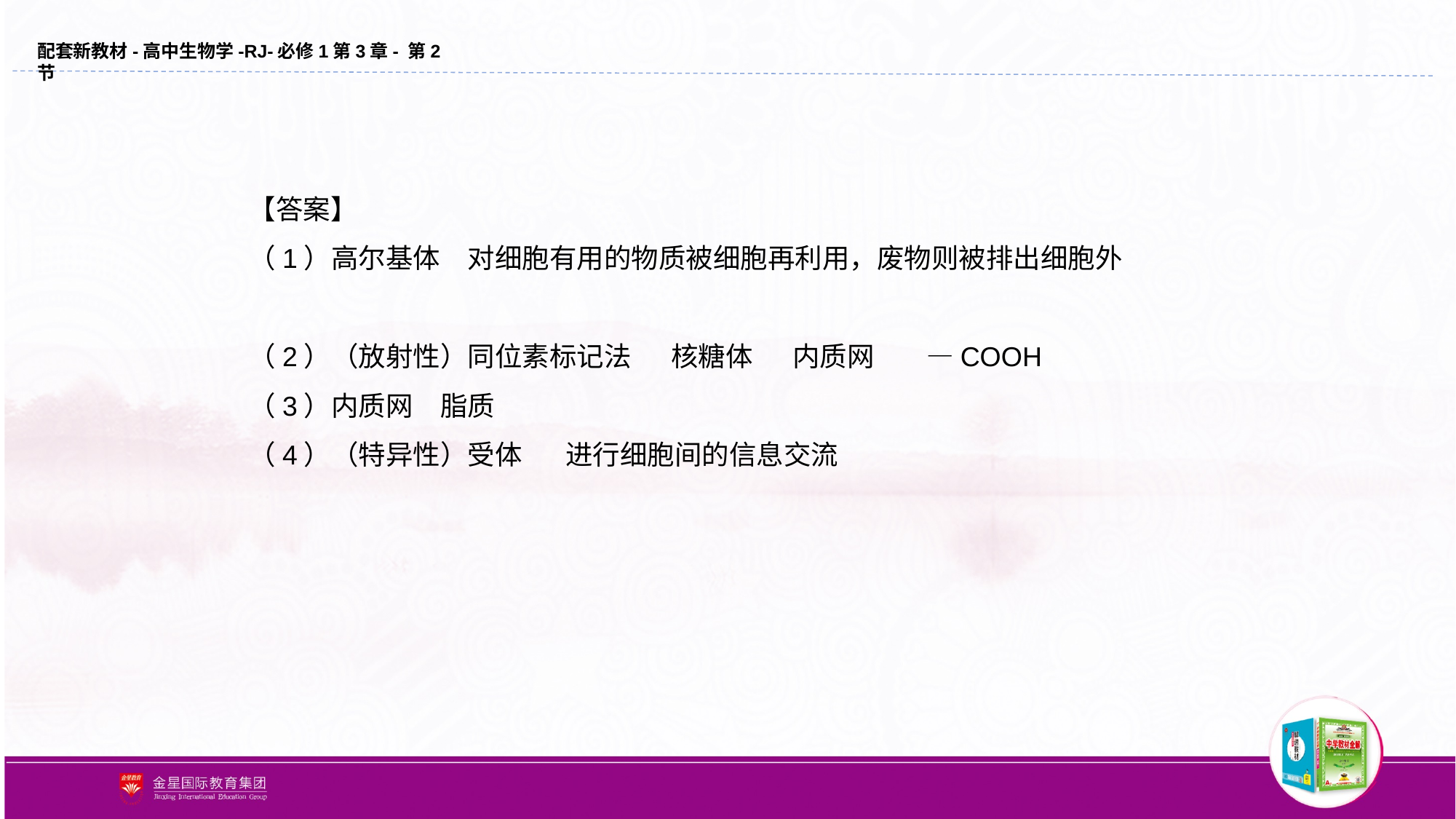

【答案】
（1）高尔基体　对细胞有用的物质被细胞再利用，废物则被排出细胞外
（2）（放射性）同位素标记法　  核糖体　  内质网　    —COOH
（3）内质网　脂质
（4）（特异性）受体       进行细胞间的信息交流